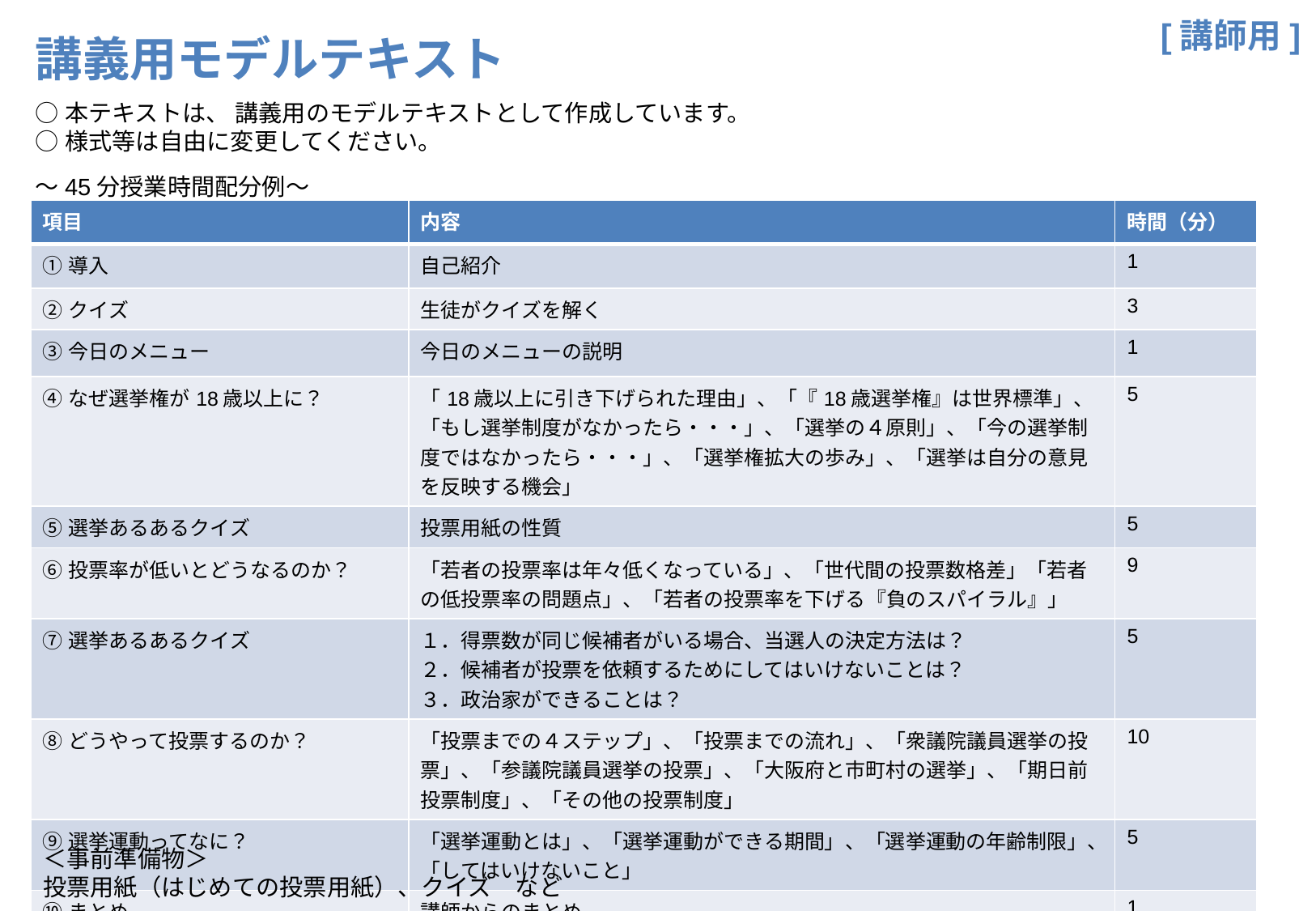

[講師用]
講義用モデルテキスト
○本テキストは、 講義用のモデルテキストとして作成しています。
○様式等は自由に変更してください。
# ～45分授業時間配分例～
| 項目 | 内容 | 時間（分） |
| --- | --- | --- |
| ①導入 | 自己紹介 | 1 |
| ②クイズ | 生徒がクイズを解く | 3 |
| ③今日のメニュー | 今日のメニューの説明 | 1 |
| ④なぜ選挙権が18歳以上に？ | 「18歳以上に引き下げられた理由」、「『18歳選挙権』は世界標準」、「もし選挙制度がなかったら・・・」、「選挙の４原則」、「今の選挙制度ではなかったら・・・」、「選挙権拡大の歩み」、「選挙は自分の意見を反映する機会」 | 5 |
| ⑤選挙あるあるクイズ | 投票用紙の性質 | 5 |
| ⑥投票率が低いとどうなるのか？ | 「若者の投票率は年々低くなっている」、「世代間の投票数格差」「若者の低投票率の問題点」、「若者の投票率を下げる『負のスパイラル』」 | 9 |
| ⑦選挙あるあるクイズ | １．得票数が同じ候補者がいる場合、当選人の決定方法は？ ２．候補者が投票を依頼するためにしてはいけないことは？ ３．政治家ができることは？ | 5 |
| ⑧どうやって投票するのか？ | 「投票までの４ステップ」、「投票までの流れ」、「衆議院議員選挙の投票」、「参議院議員選挙の投票」、「大阪府と市町村の選挙」、「期日前投票制度」、「その他の投票制度」 | 10 |
| ⑨選挙運動ってなに？ | 「選挙運動とは」、「選挙運動ができる期間」、「選挙運動の年齢制限」、「してはいけないこと」 | 5 |
| ⑩まとめ | 講師からのまとめ | 1 |
＜事前準備物＞
投票用紙（はじめての投票用紙）、クイズ　など